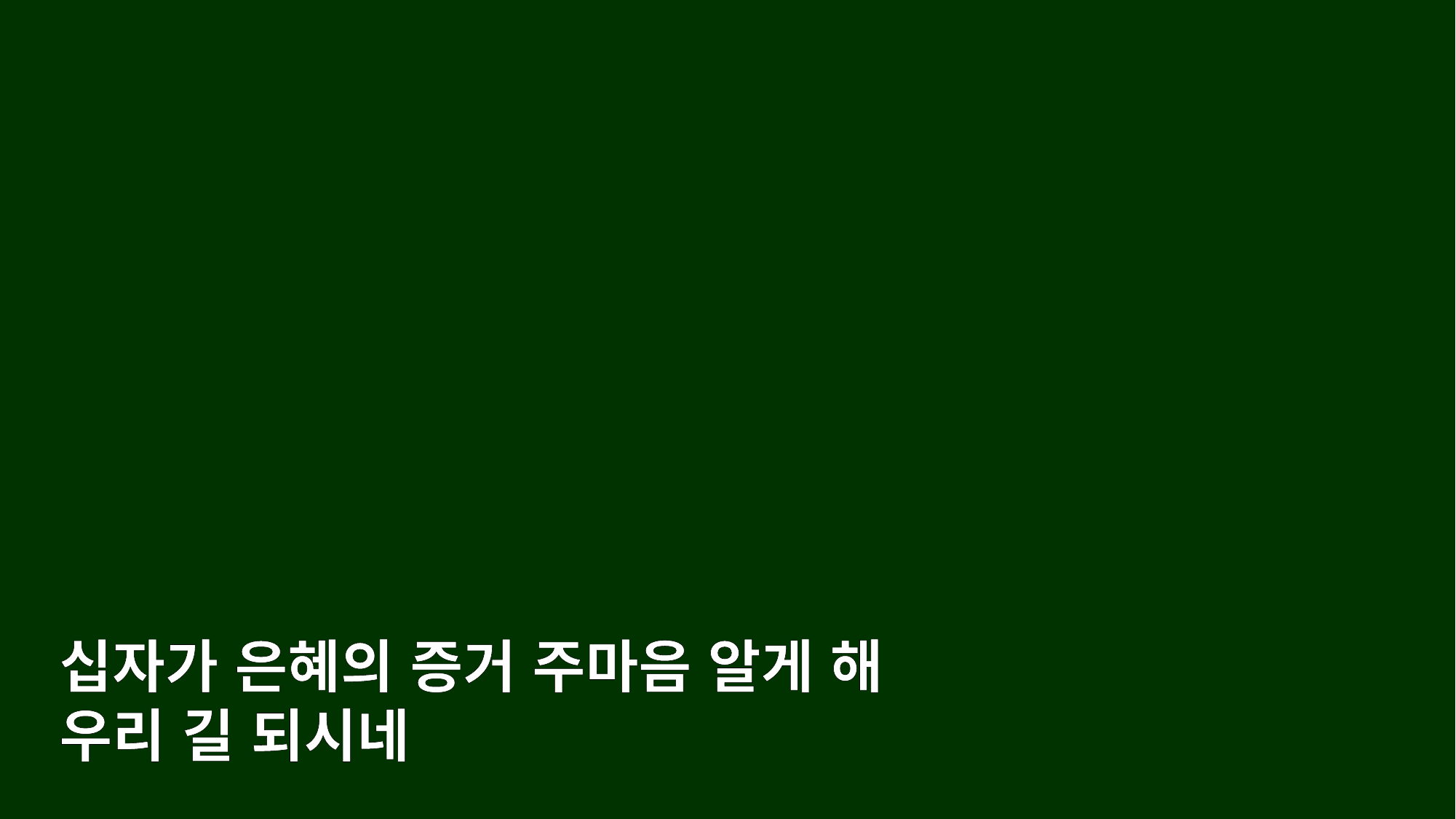

십자가 은혜의 증거 주마음 알게 해
우리 길 되시네